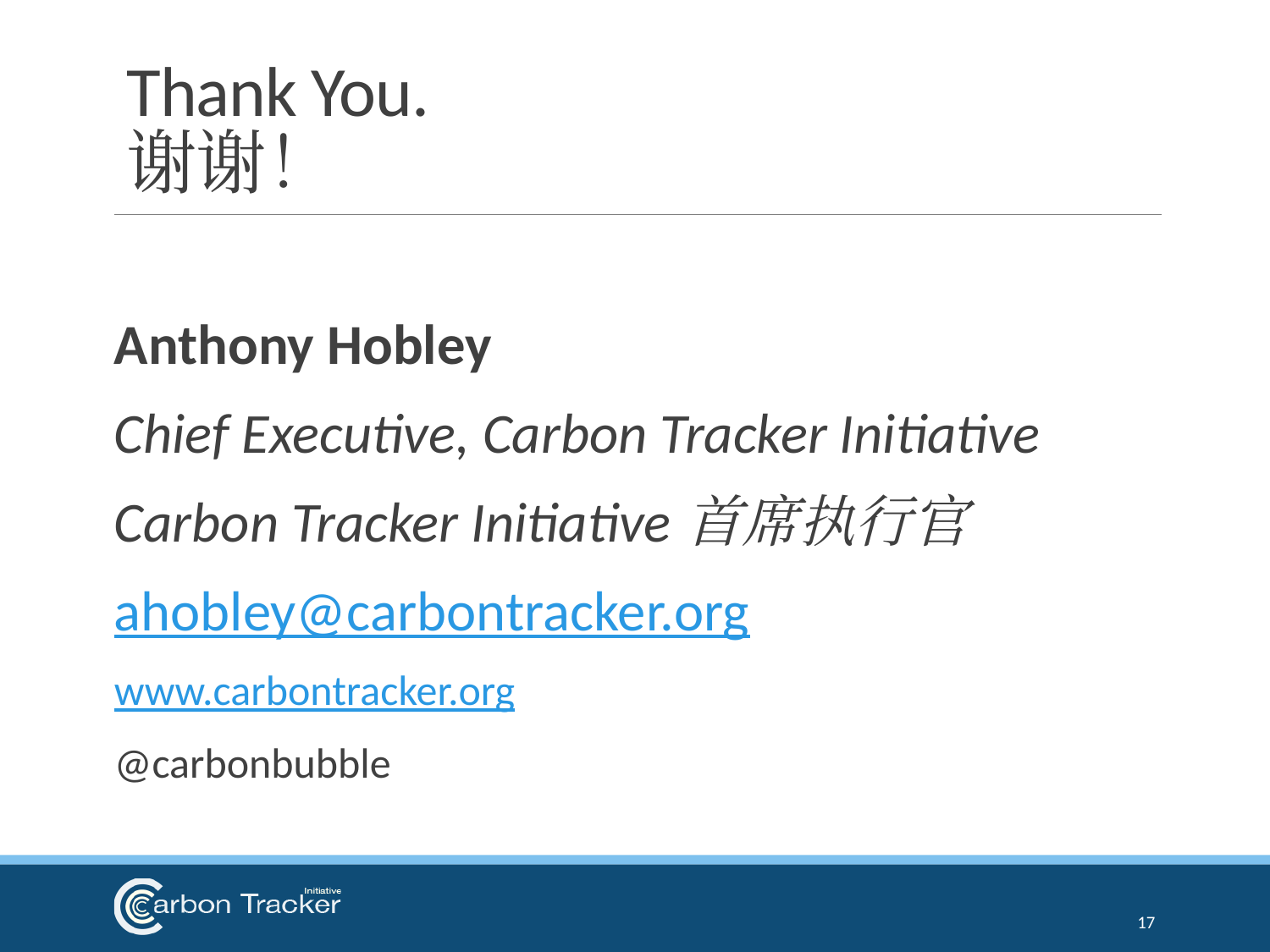

# Thank You. 谢谢！
Anthony Hobley
Chief Executive, Carbon Tracker Initiative
Carbon Tracker Initiative首席执行官
ahobley@carbontracker.org
www.carbontracker.org
@carbonbubble
17